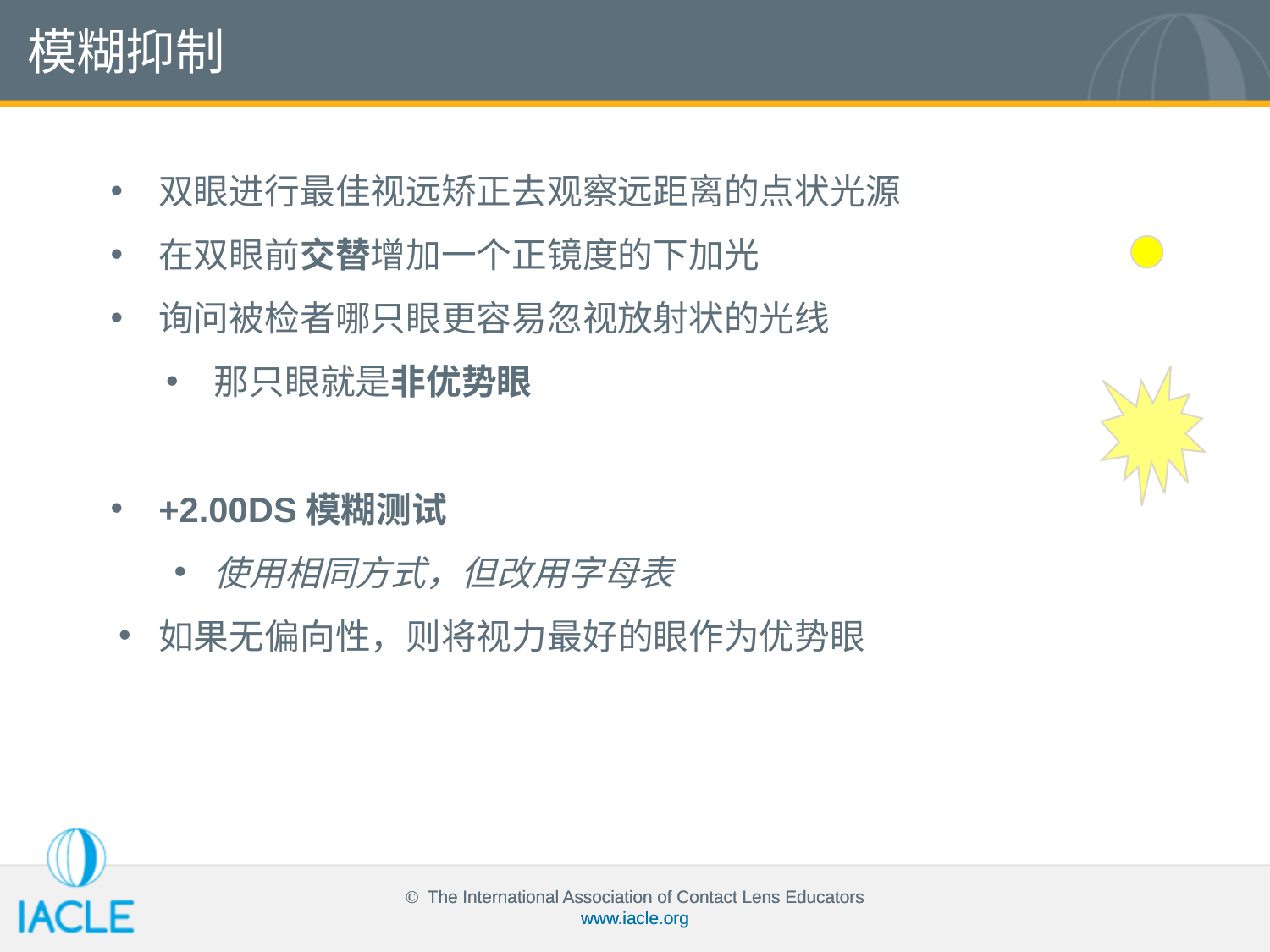

模糊抑制
双眼进行最佳视远矫正去观察远距离的点状光源
在双眼前交替增加一个正镜度的下加光
询问被检者哪只眼更容易忽视放射状的光线
那只眼就是非优势眼

+2.00DS模糊测试
使用相同方式，但改用字母表
如果无偏向性，则将视力最好的眼作为优势眼